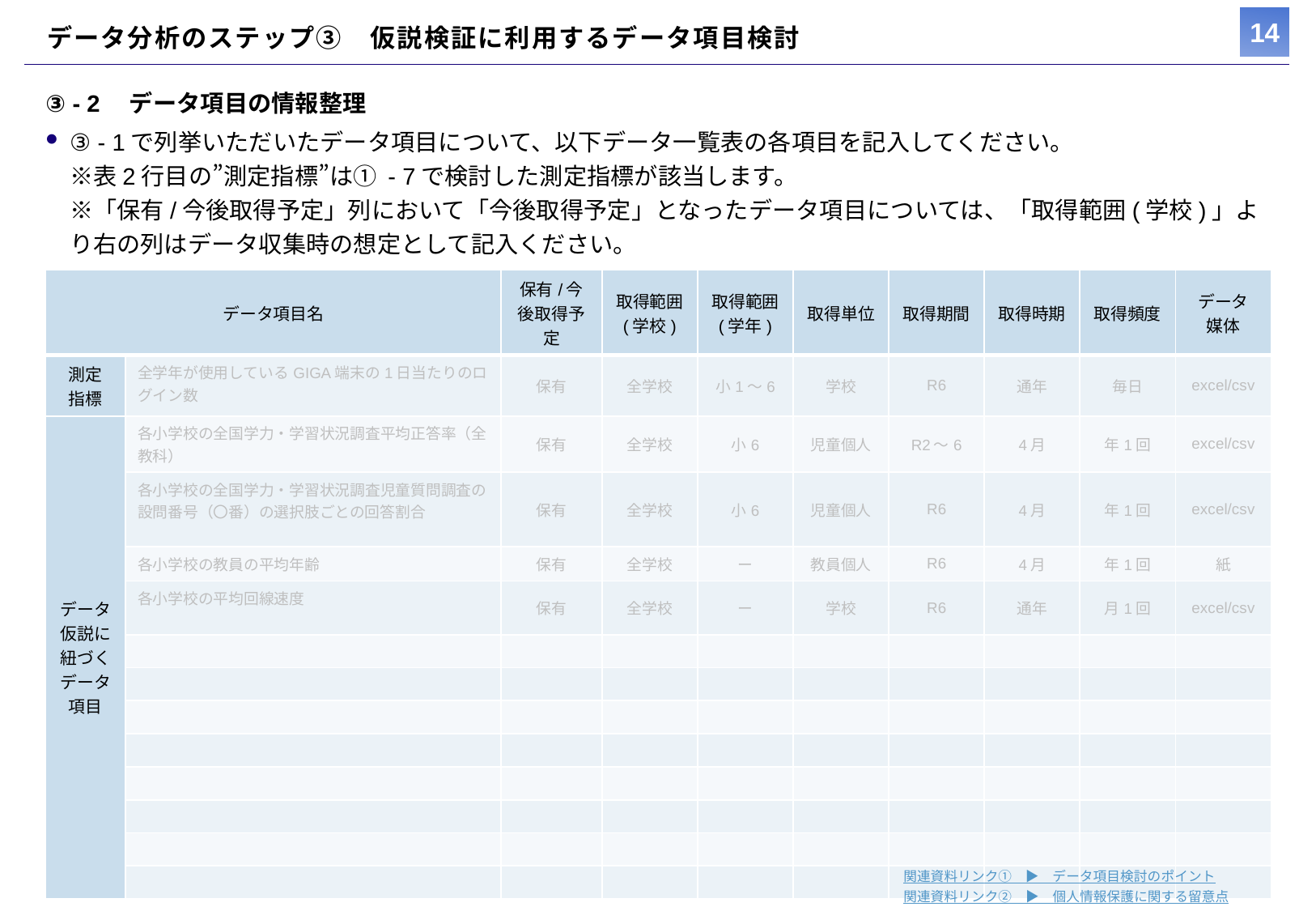

# データ分析のステップ③　仮説検証に利用するデータ項目検討
③ - 2　データ項目の情報整理
③ - 1で列挙いただいたデータ項目について、以下データ一覧表の各項目を記入してください。
※表2行目の”測定指標”は① - 7で検討した測定指標が該当します。
※「保有/今後取得予定」列において「今後取得予定」となったデータ項目については、「取得範囲(学校)」より右の列はデータ収集時の想定として記入ください。
| データ項目名 |  | 保有/今後取得予定 | 取得範囲 (学校) | 取得範囲 (学年) | 取得単位 | 取得期間 | 取得時期 | 取得頻度 | データ 媒体 |
| --- | --- | --- | --- | --- | --- | --- | --- | --- | --- |
| 測定 指標 | 全学年が使用しているGIGA端末の1日当たりのログイン数 | 保有 | 全学校 | 小1～6 | 学校 | R6 | 通年 | 毎日 | excel/csv |
| データ仮説に紐づくデータ項目 | 各小学校の全国学力・学習状況調査平均正答率（全教科） | 保有 | 全学校 | 小6 | 児童個人 | R2～6 | 4月 | 年1回 | excel/csv |
|  | 各小学校の全国学力・学習状況調査児童質問調査の設問番号（〇番）の選択肢ごとの回答割合 | 保有 | 全学校 | 小6 | 児童個人 | R6 | 4月 | 年1回 | excel/csv |
|  | 各小学校の教員の平均年齢 | 保有 | 全学校 | ー | 教員個人 | R6 | 4月 | 年1回 | 紙 |
|  | 各小学校の平均回線速度 | 保有 | 全学校 | ー | 学校 | R6 | 通年 | 月1回 | excel/csv |
|  |  |  |  |  |  |  |  |  |  |
|  |  |  |  |  |  |  |  |  |  |
|  |  |  |  |  |  |  |  |  |  |
|  |  |  |  |  |  |  |  |  |  |
|  |  |  |  |  |  |  |  |  |  |
|  |  |  |  |  |  |  |  |  |  |
|  |  |  |  |  |  |  |  |  |  |
|  |  |  |  |  |  |  |  |  |  |
関連資料リンク①　▶　データ項目検討のポイント
関連資料リンク②　▶　個人情報保護に関する留意点